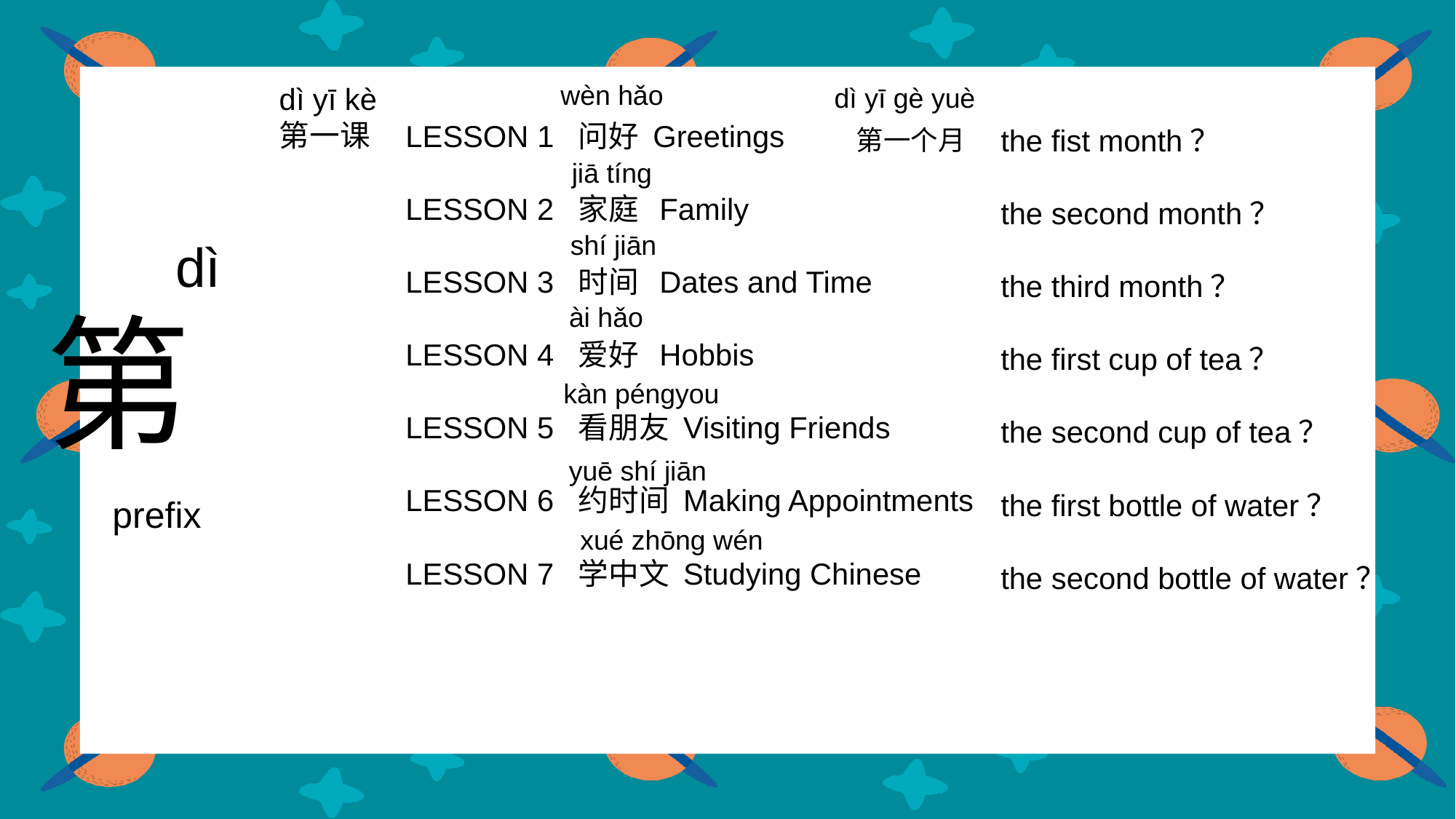

wèn hǎo
dì yī kè
第一课
dì yī gè yuè
LESSON 1  问好 Greetings

LESSON 2  家庭  Family

LESSON 3  时间  Dates and Time

LESSON 4  爱好  Hobbis

LESSON 5  看朋友 Visiting Friends

LESSON 6  约时间 Making Appointments

LESSON 7  学中文 Studying Chinese
the fist month？

the second month？

the third month？

the first cup of tea？

the second cup of tea？

the first bottle of water？

the second bottle of water？
第一个月
jiā tíng

shí jiān
dì
        第
                       prefix
ài hǎo
kàn péngyou
yuē shí jiān
xué zhōng wén